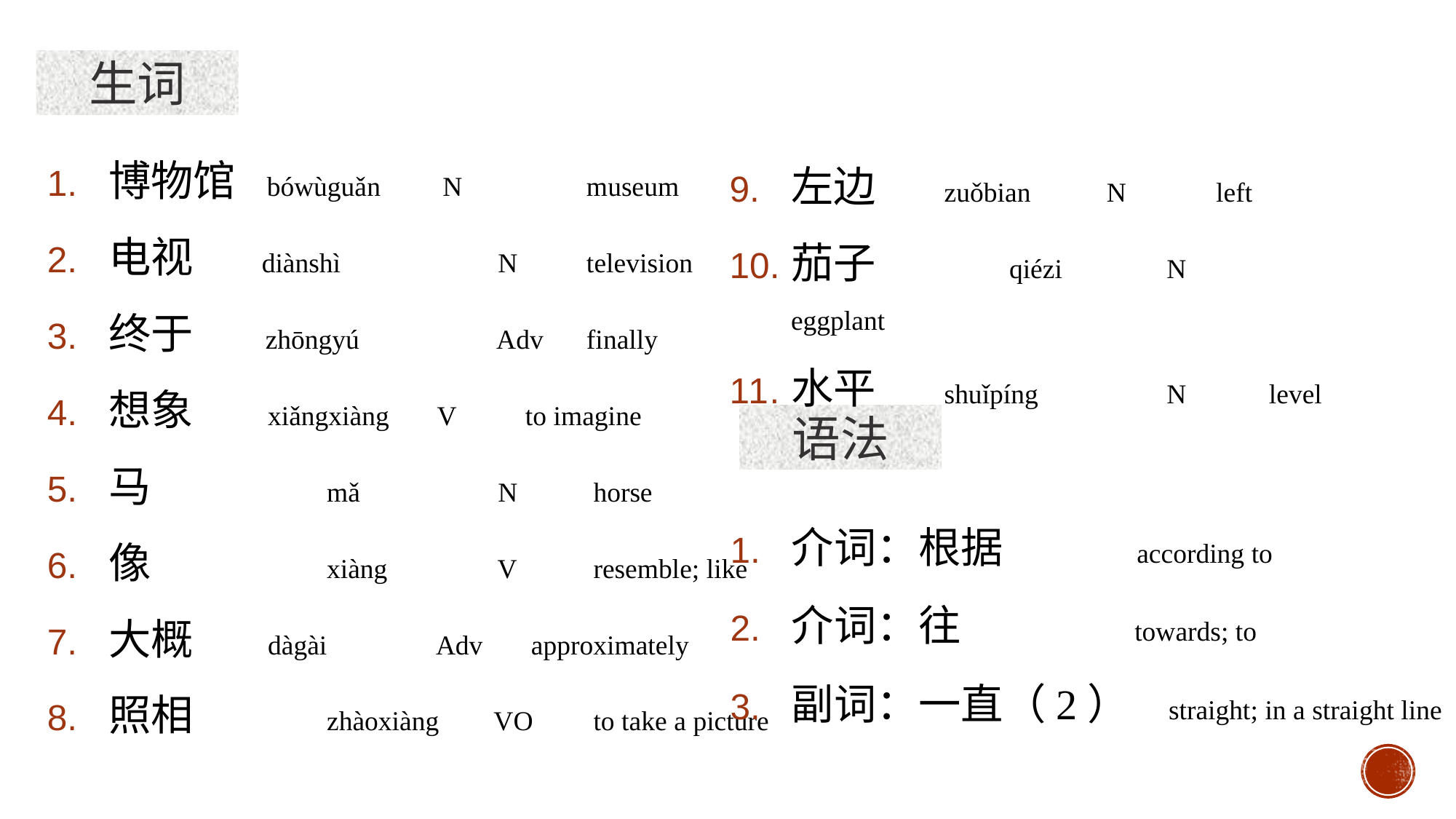

生词
博物馆    bówùguǎn         N	      museum
电视          diànshì	         N	      television
终于         zhōngyú	         Adv	      finally
想象           xiǎngxiàng       V          to imagine
马           	mǎ	         N	       horse
像           	xiàng	         V	       resemble; like
大概           dàgài                Adv       approximately
照相         	zhàoxiàng        VO	       to take a picture

左边          zuǒbian           N             left
茄子         	qiézi	       N	      eggplant
水平          shuǐpíng	       N	      level

语法
介词：根据             according to
介词：往                           towards; to
副词：一直（2）   straight; in a straight line